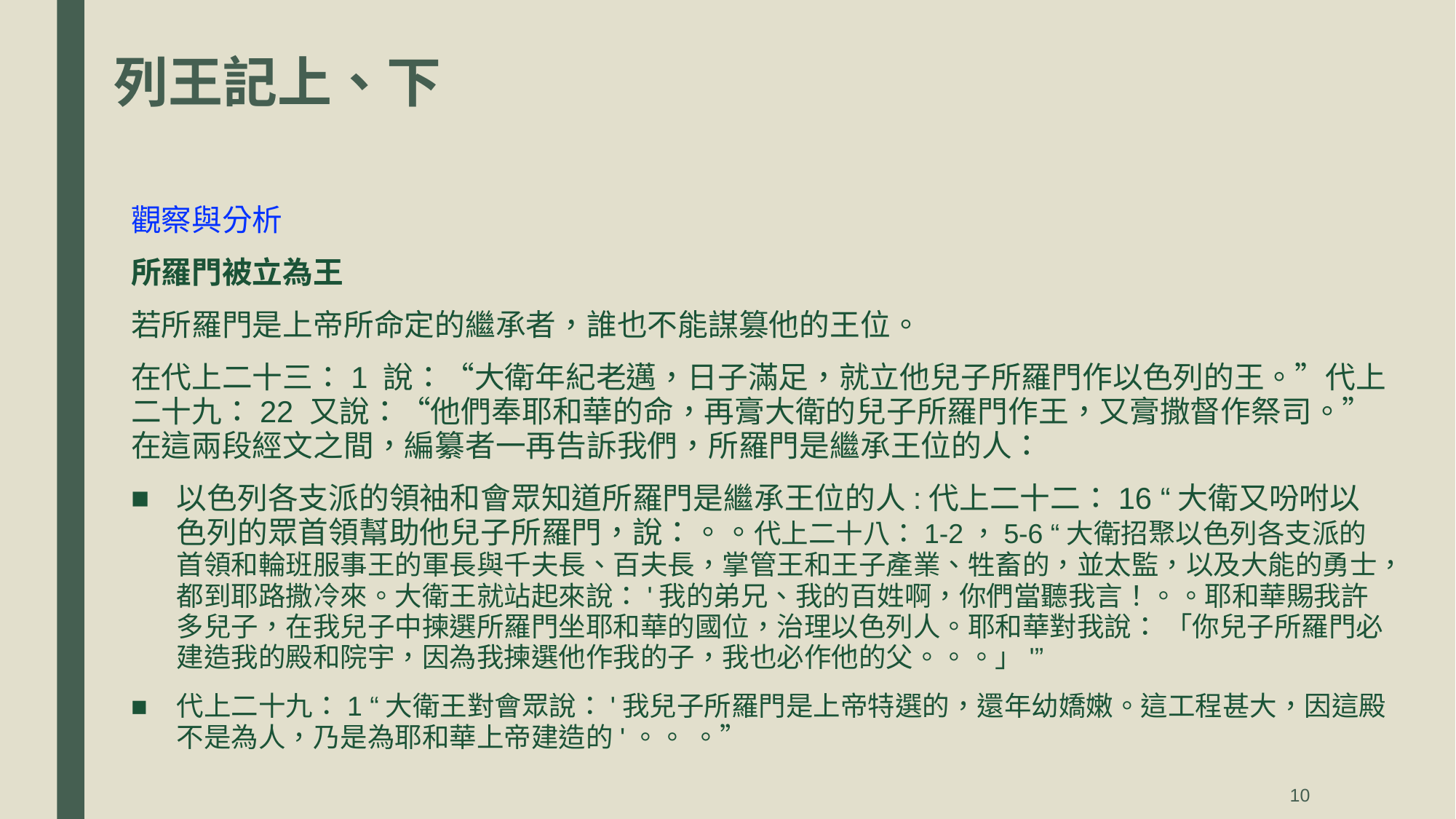

# 列王記上、下
觀察與分析
所羅門被立為王
若所羅門是上帝所命定的繼承者，誰也不能謀篡他的王位。
在代上二十三：1 說：“大衛年紀老邁，日子滿足，就立他兒子所羅門作以色列的王。”代上二十九：22 又說：“他們奉耶和華的命，再膏大衛的兒子所羅門作王，又膏撒督作祭司。”在這兩段經文之間，編纂者一再告訴我們，所羅門是繼承王位的人：
以色列各支派的領袖和會眾知道所羅門是繼承王位的人:代上二十二：16 “大衛又吩咐以色列的眾首領幫助他兒子所羅門，說：。。代上二十八：1-2，5-6 “大衛招聚以色列各支派的首領和輪班服事王的軍長與千夫長、百夫長，掌管王和王子產業、牲畜的，並太監，以及大能的勇士，都到耶路撒冷來。大衛王就站起來說：'我的弟兄、我的百姓啊，你們當聽我言！。。耶和華賜我許多兒子，在我兒子中揀選所羅門坐耶和華的國位，治理以色列人。耶和華對我說： 「你兒子所羅門必建造我的殿和院宇，因為我揀選他作我的子，我也必作他的父。。。」'”
代上二十九：1 “大衛王對會眾說：'我兒子所羅門是上帝特選的，還年幼嬌嫩。這工程甚大，因這殿不是為人，乃是為耶和華上帝建造的'。。 。”

10